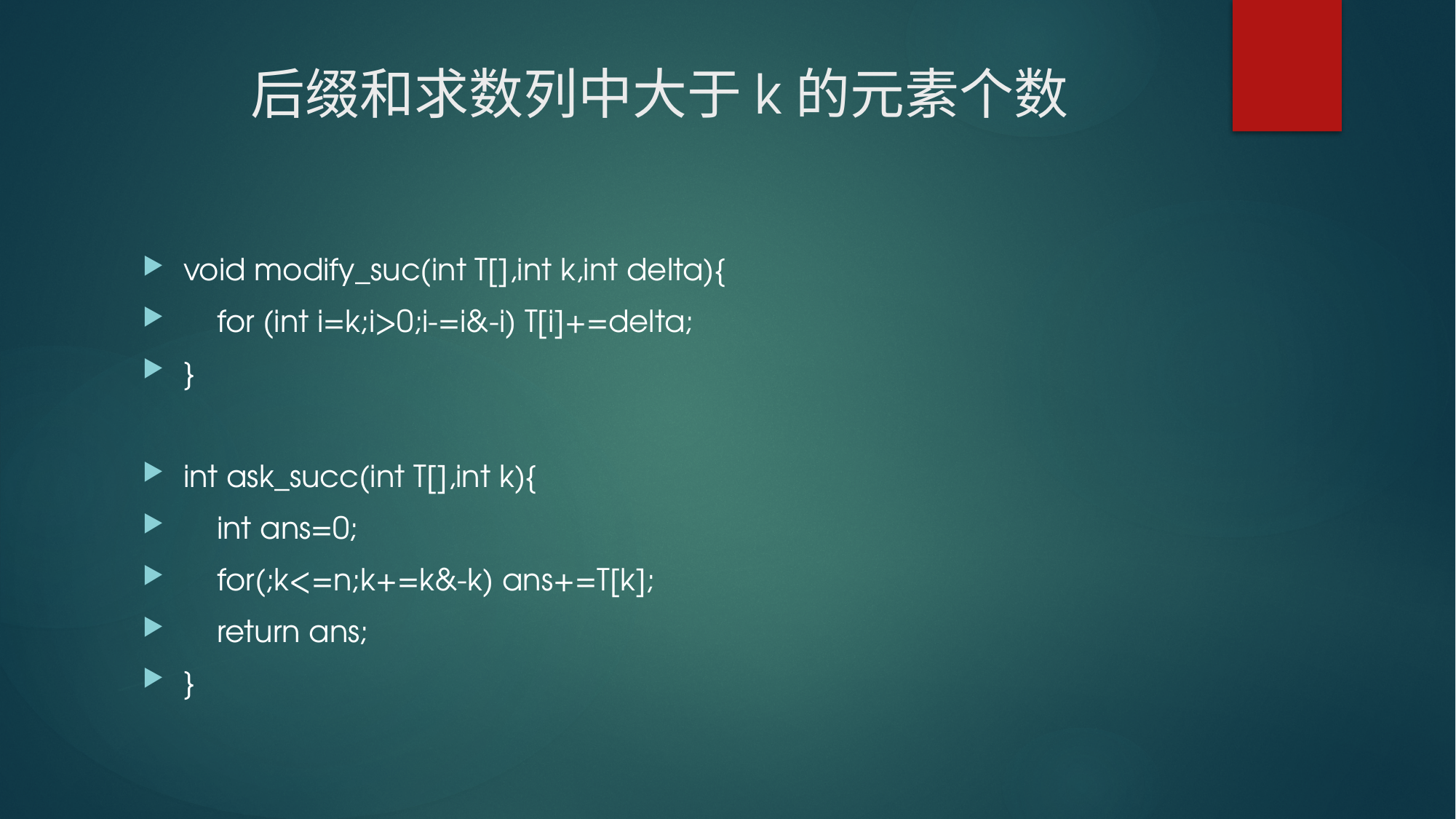

# 后缀和求数列中大于k的元素个数
void modify_suc(int T[],int k,int delta){
    for (int i=k;i>0;i-=i&-i) T[i]+=delta;
}

int ask_succ(int T[],int k){
    int ans=0;
    for(;k<=n;k+=k&-k) ans+=T[k];
    return ans;
}